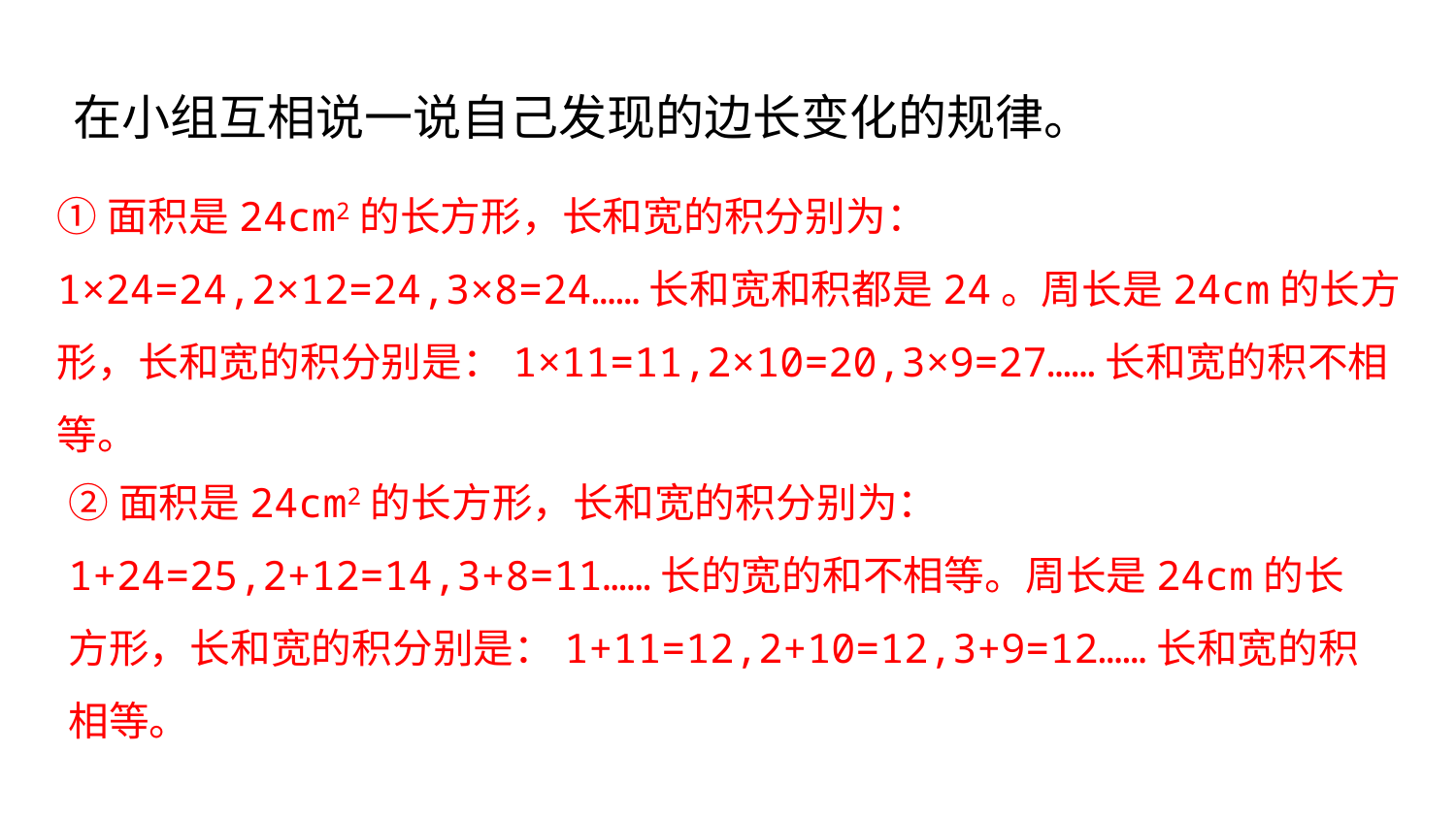

在小组互相说一说自己发现的边长变化的规律。
①面积是24cm2的长方形，长和宽的积分别为：1×24=24,2×12=24,3×8=24……长和宽和积都是24。周长是24cm的长方形，长和宽的积分别是：1×11=11,2×10=20,3×9=27……长和宽的积不相等。
②面积是24cm2的长方形，长和宽的积分别为：1+24=25,2+12=14,3+8=11……长的宽的和不相等。周长是24cm的长方形，长和宽的积分别是：1+11=12,2+10=12,3+9=12……长和宽的积相等。